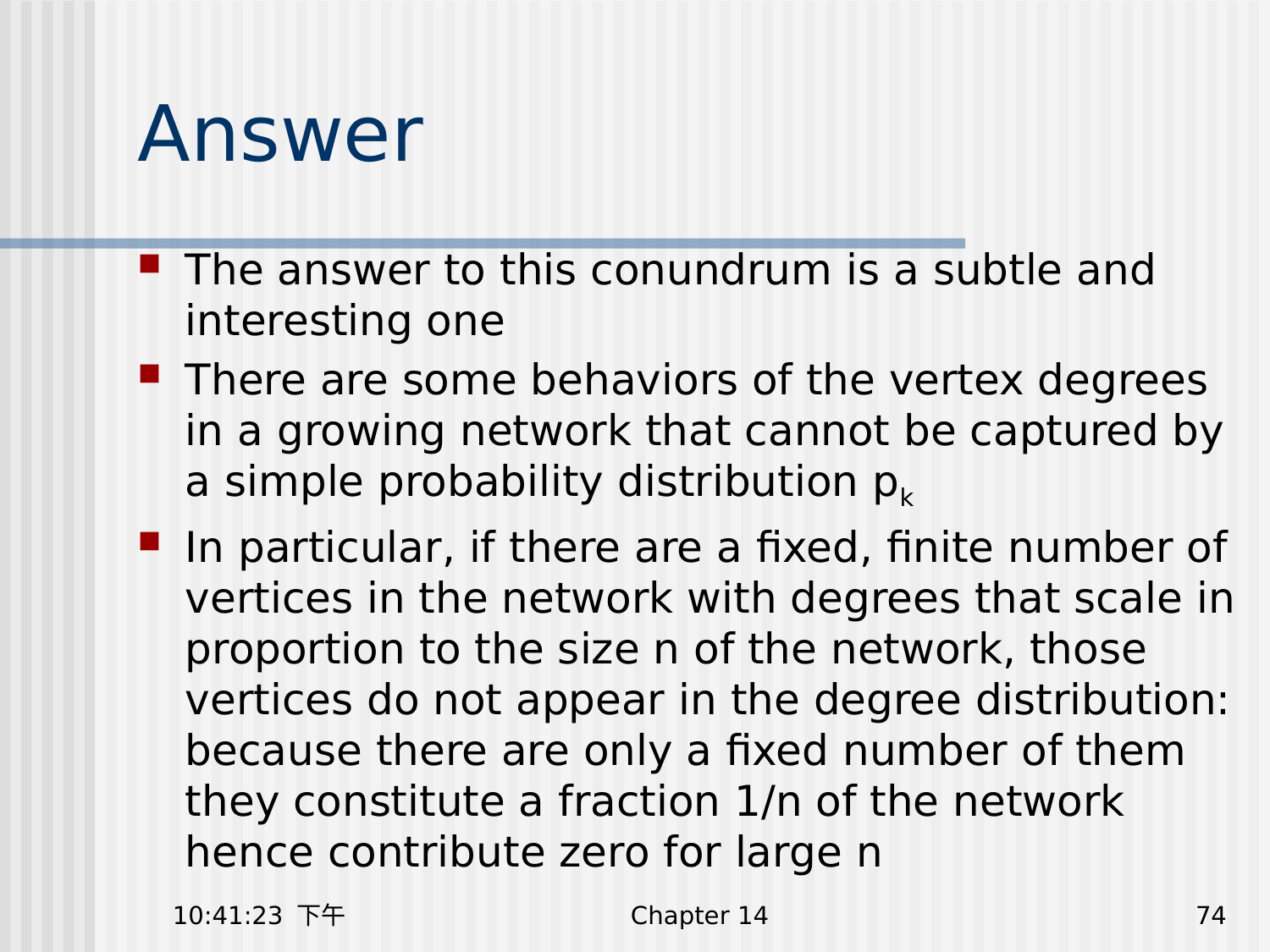

# Answer
The answer to this conundrum is a subtle and interesting one
There are some behaviors of the vertex degrees in a growing network that cannot be captured by a simple probability distribution pk
In particular, if there are a fixed, finite number of vertices in the network with degrees that scale in proportion to the size n of the network, those vertices do not appear in the degree distribution: because there are only a fixed number of them they constitute a fraction 1/n of the network hence contribute zero for large n
10:41:23 下午
Chapter 14
74